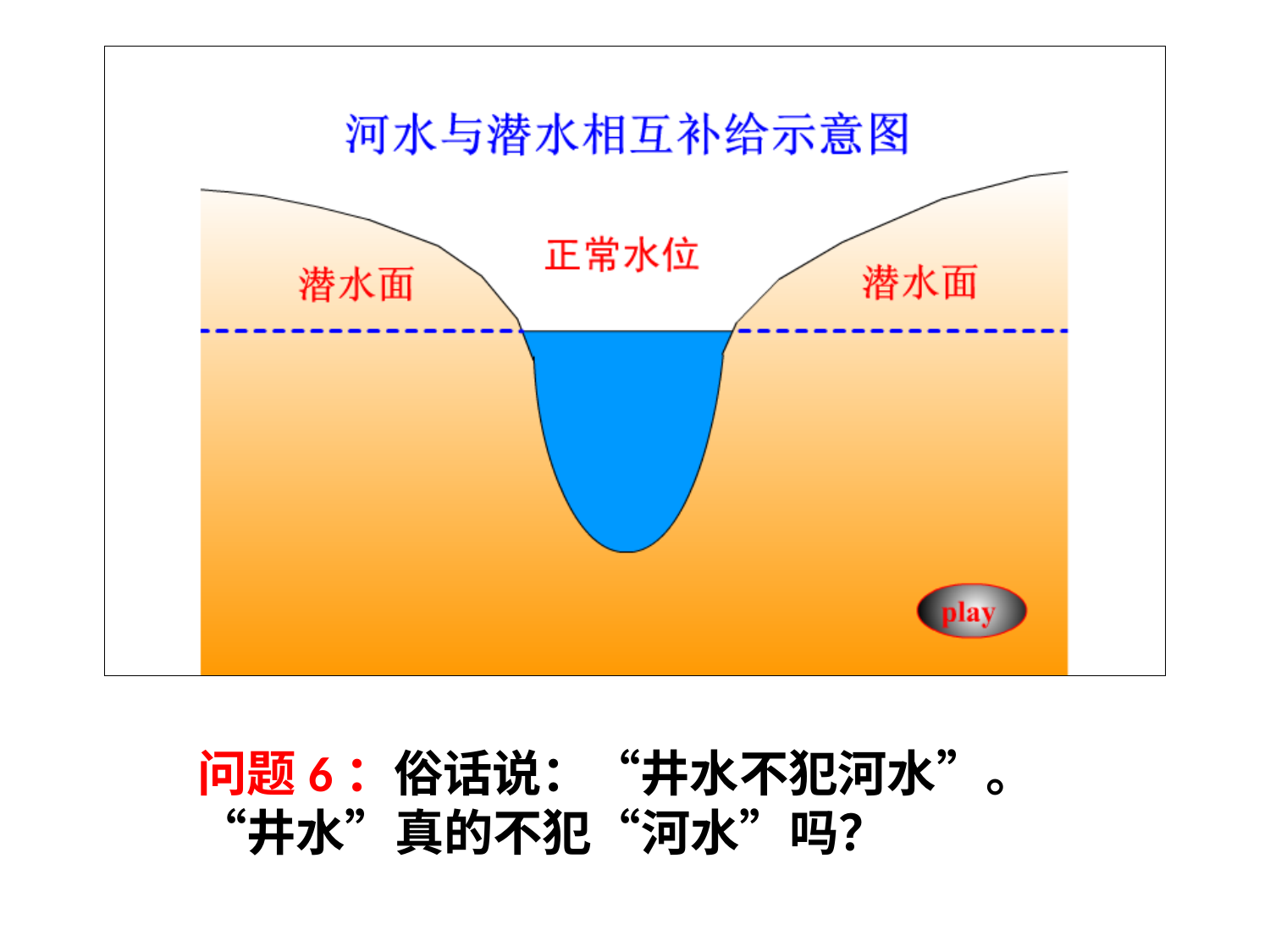

石钟山，山脚下那道白色的
印记为1999年鄱阳湖的最高
水位
石钟山，山脚下那道白色的
印记为1999年鄱阳湖的最高
水位
问题6：俗话说：“井水不犯河水”。“井水”真的不犯“河水”吗？